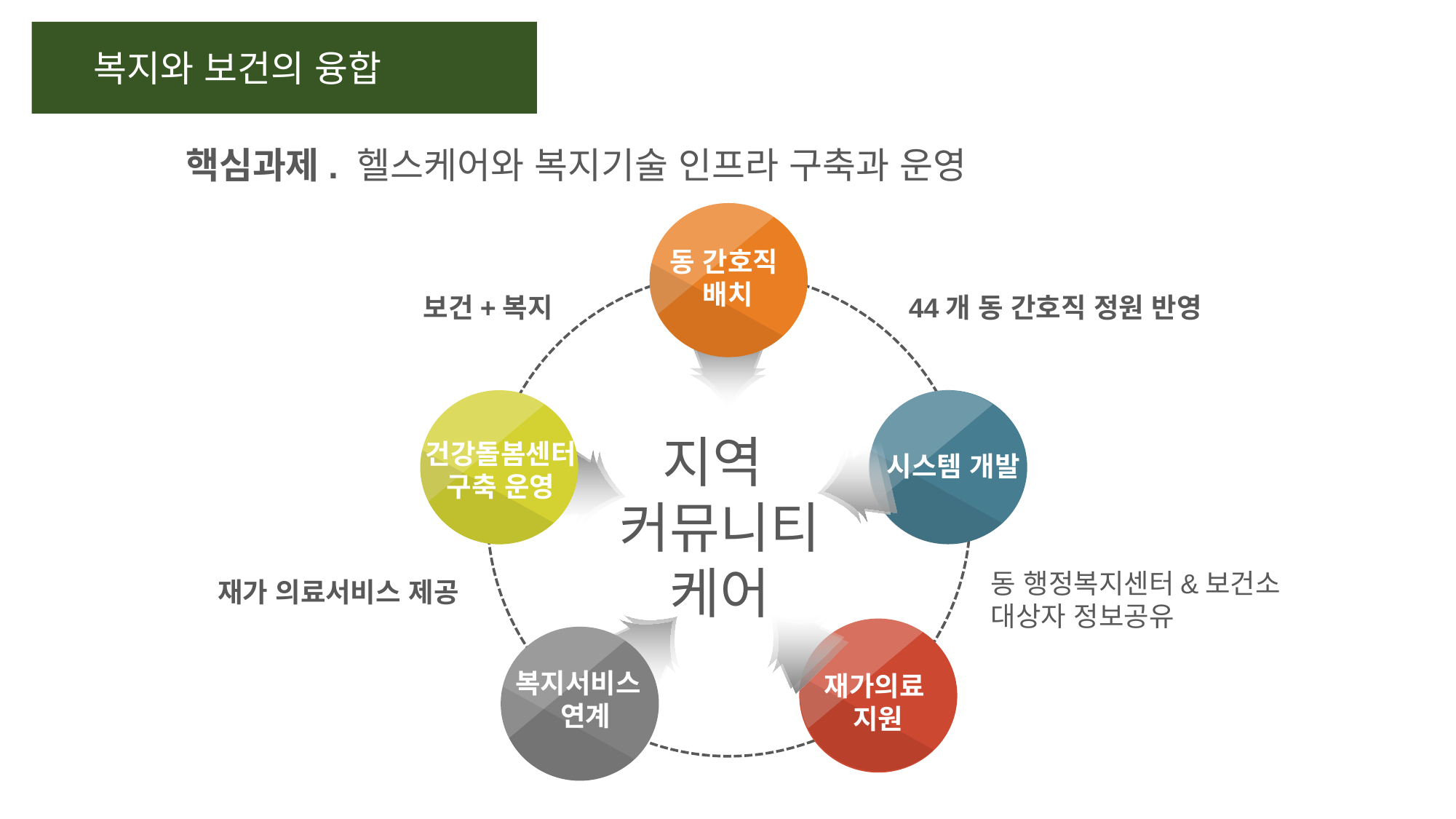

복지와 보건의 융합
핵심과제. 헬스케어와 복지기술 인프라 구축과 운영

동 간호직
배치

보건+복지
44개 동 간호직 정원 반영

지역
커뮤니티
케어
건강돌봄센터
구축 운영
시스템 개발

동 행정복지센터&보건소
대상자 정보공유
재가 의료서비스 제공

복지서비스
 연계
재가의료
지원